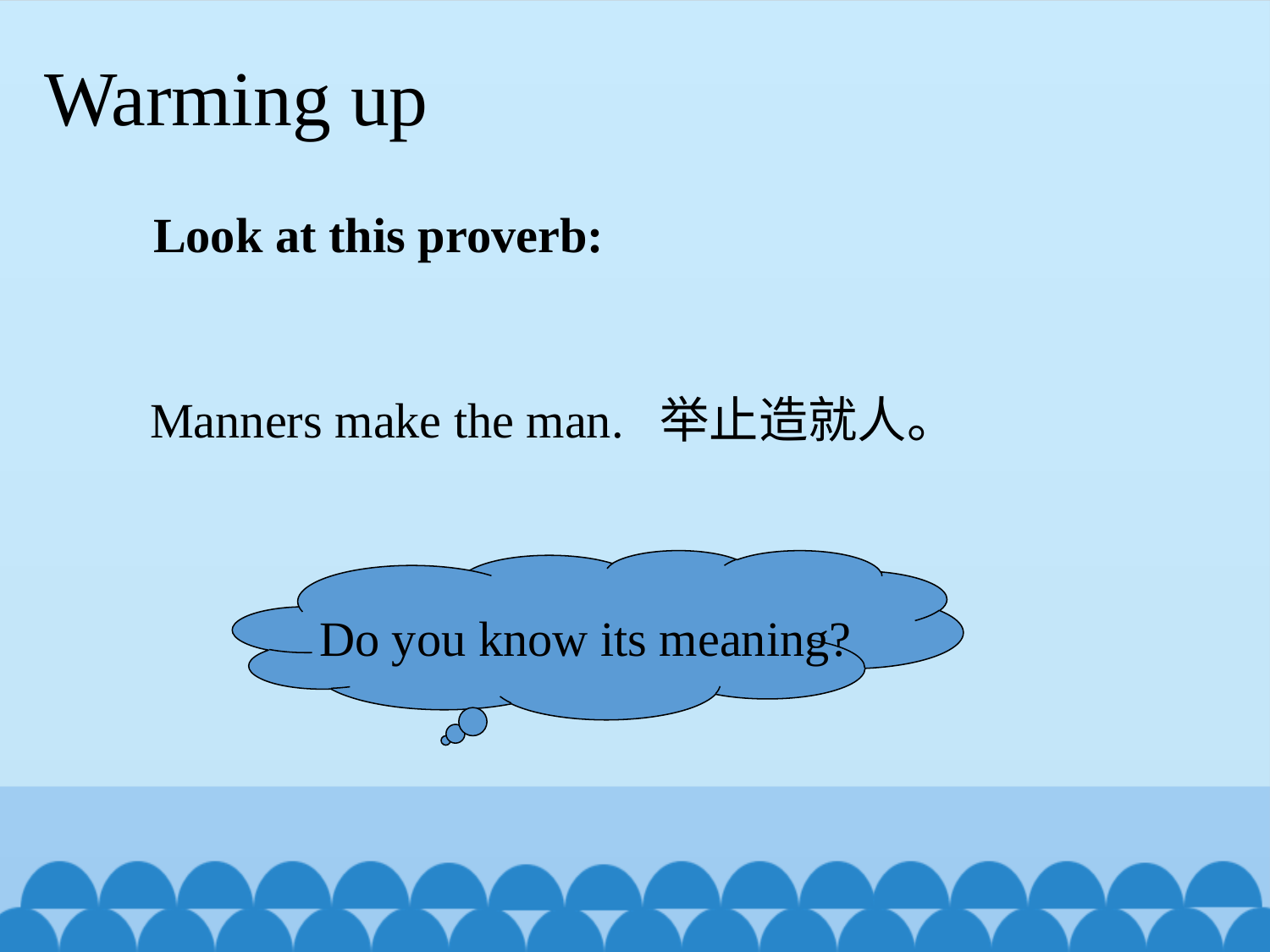

Warming up
# Look at this proverb:
Manners make the man.  举止造就人。

Do you know its meaning?